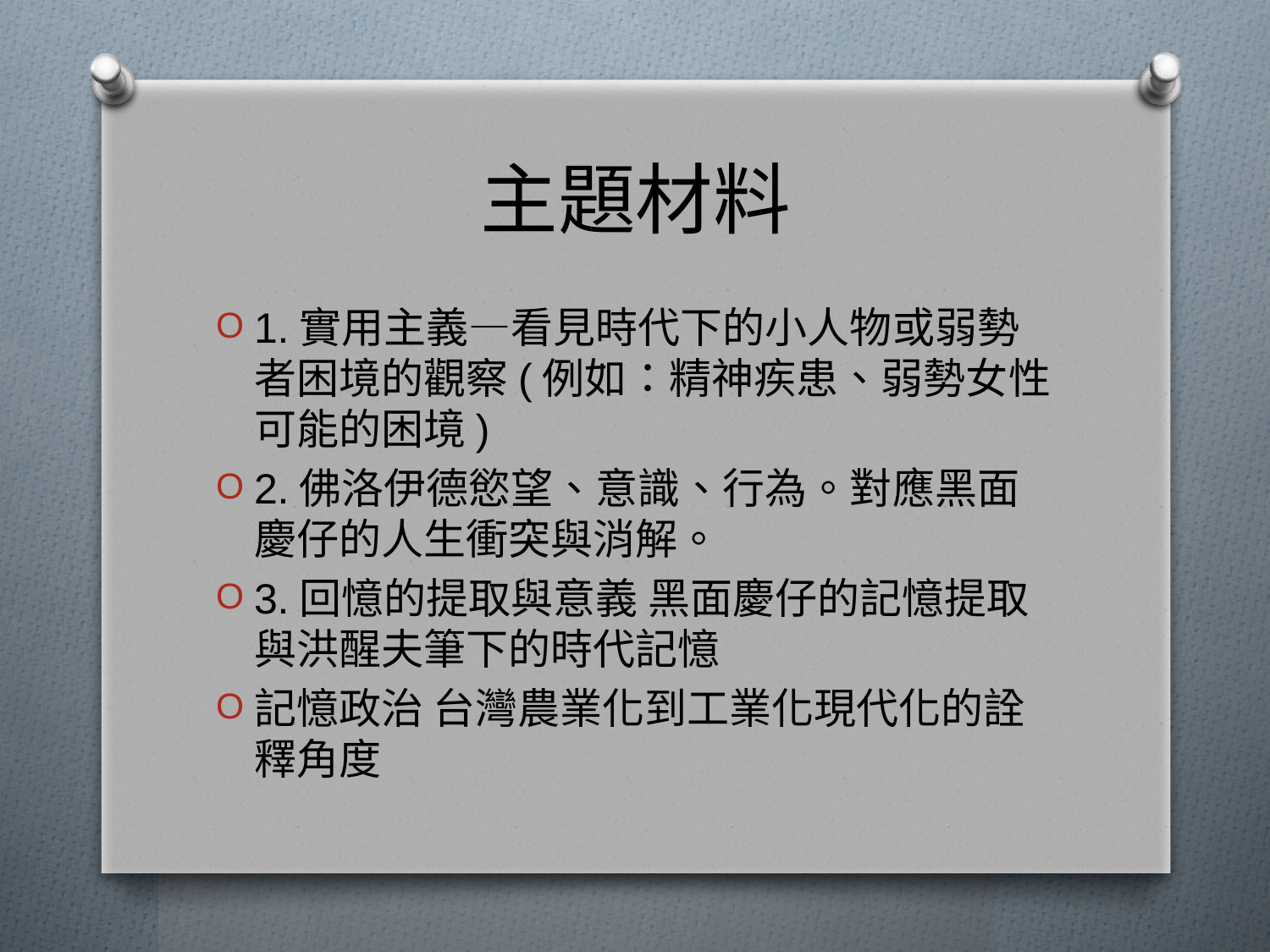

# 主題材料
1.實用主義—看見時代下的小人物或弱勢者困境的觀察(例如：精神疾患、弱勢女性可能的困境)
2.佛洛伊德慾望、意識、行為。對應黑面慶仔的人生衝突與消解。
3.回憶的提取與意義 黑面慶仔的記憶提取與洪醒夫筆下的時代記憶
記憶政治 台灣農業化到工業化現代化的詮釋角度